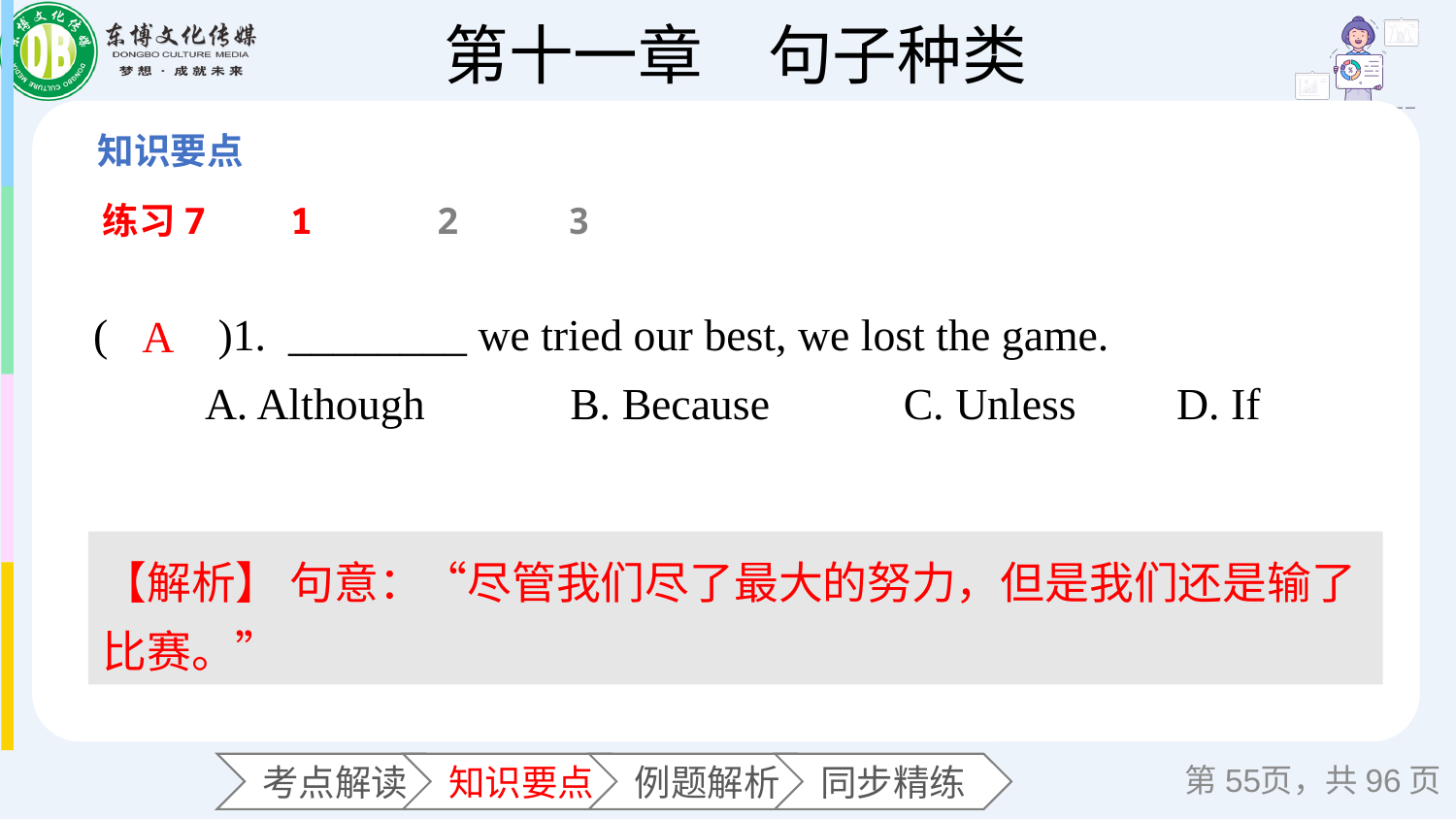

练习7
1
2
3
(　　)1.  ________ we tried our best, we lost the game.
          A. Although             B. Because            C. Unless         D. If
A
【解析】 句意：“尽管我们尽了最大的努力，但是我们还是输了比赛。”
第55页，共96页